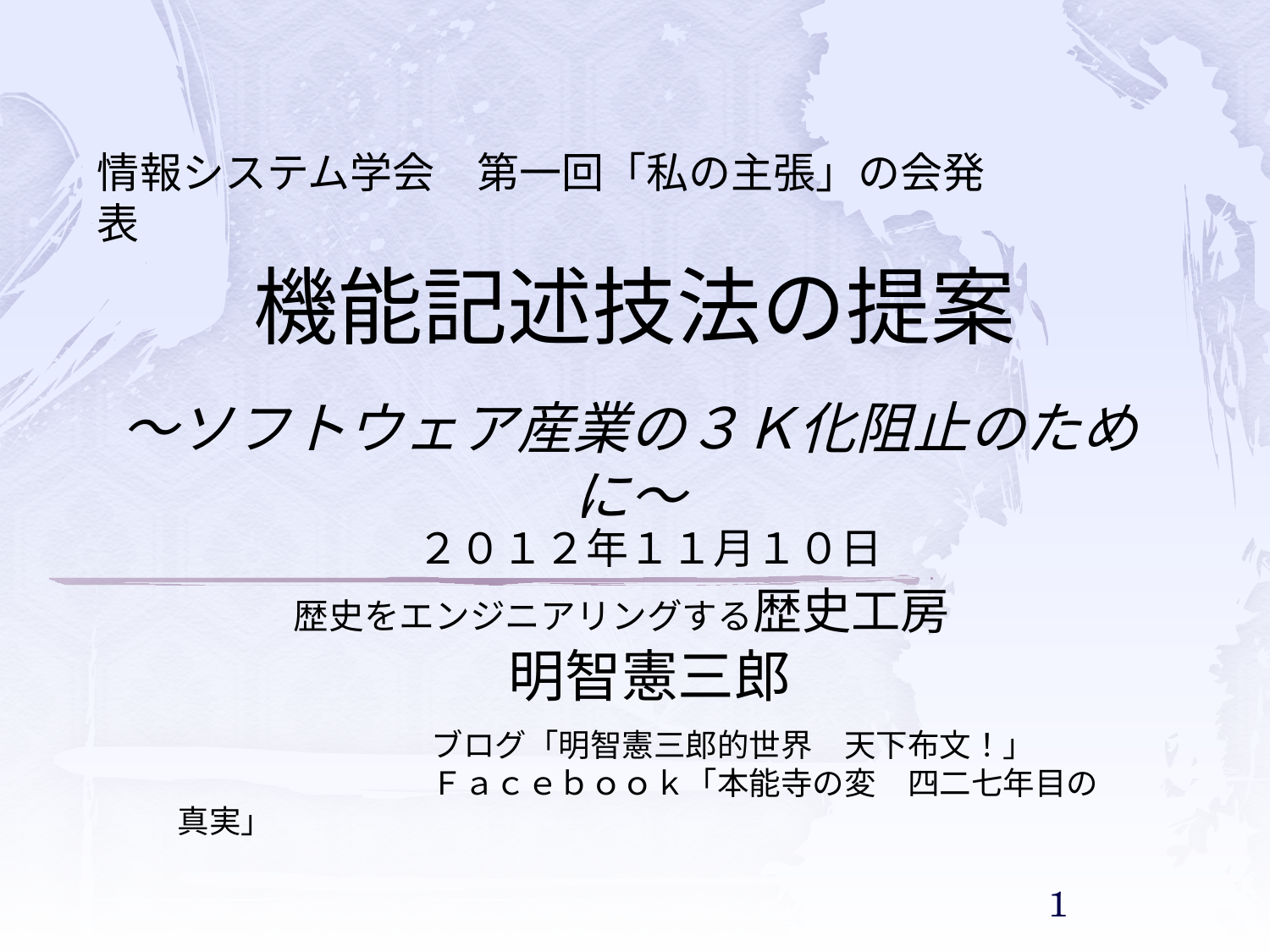

情報システム学会　第一回「私の主張」の会発表
# 機能記述技法の提案
～ソフトウェア産業の３Ｋ化阻止のために～
２０１２年１１月１０日
歴史をエンジニアリングする歴史工房
明智憲三郎

　　　　　　　　ブログ「明智憲三郎的世界　天下布文！」
　　　　　　　　Ｆａｃｅｂｏｏｋ「本能寺の変　四二七年目の真実」
1